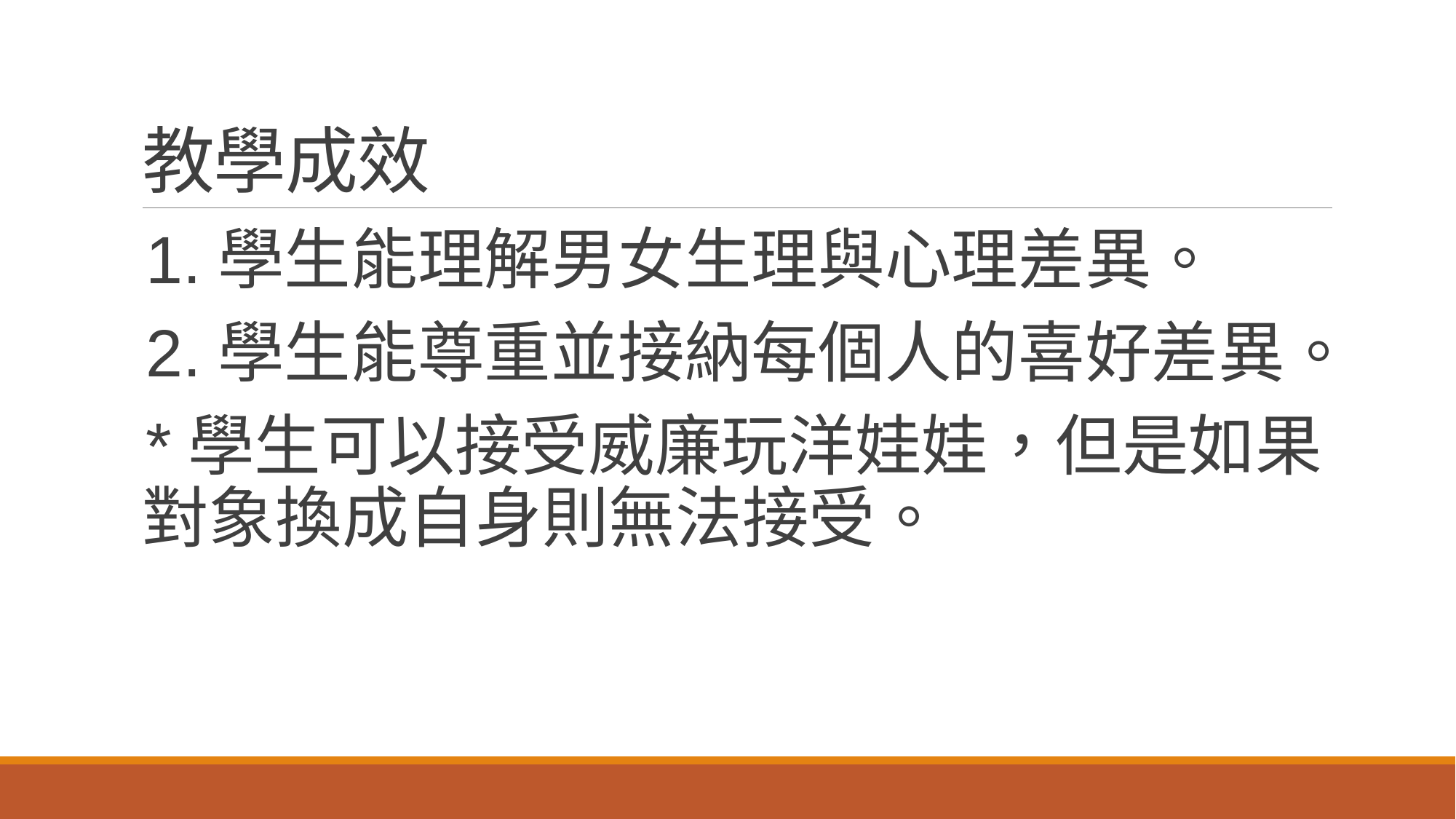

# 教學成效
1.學生能理解男女生理與心理差異。
2.學生能尊重並接納每個人的喜好差異。
*學生可以接受威廉玩洋娃娃，但是如果對象換成自身則無法接受。